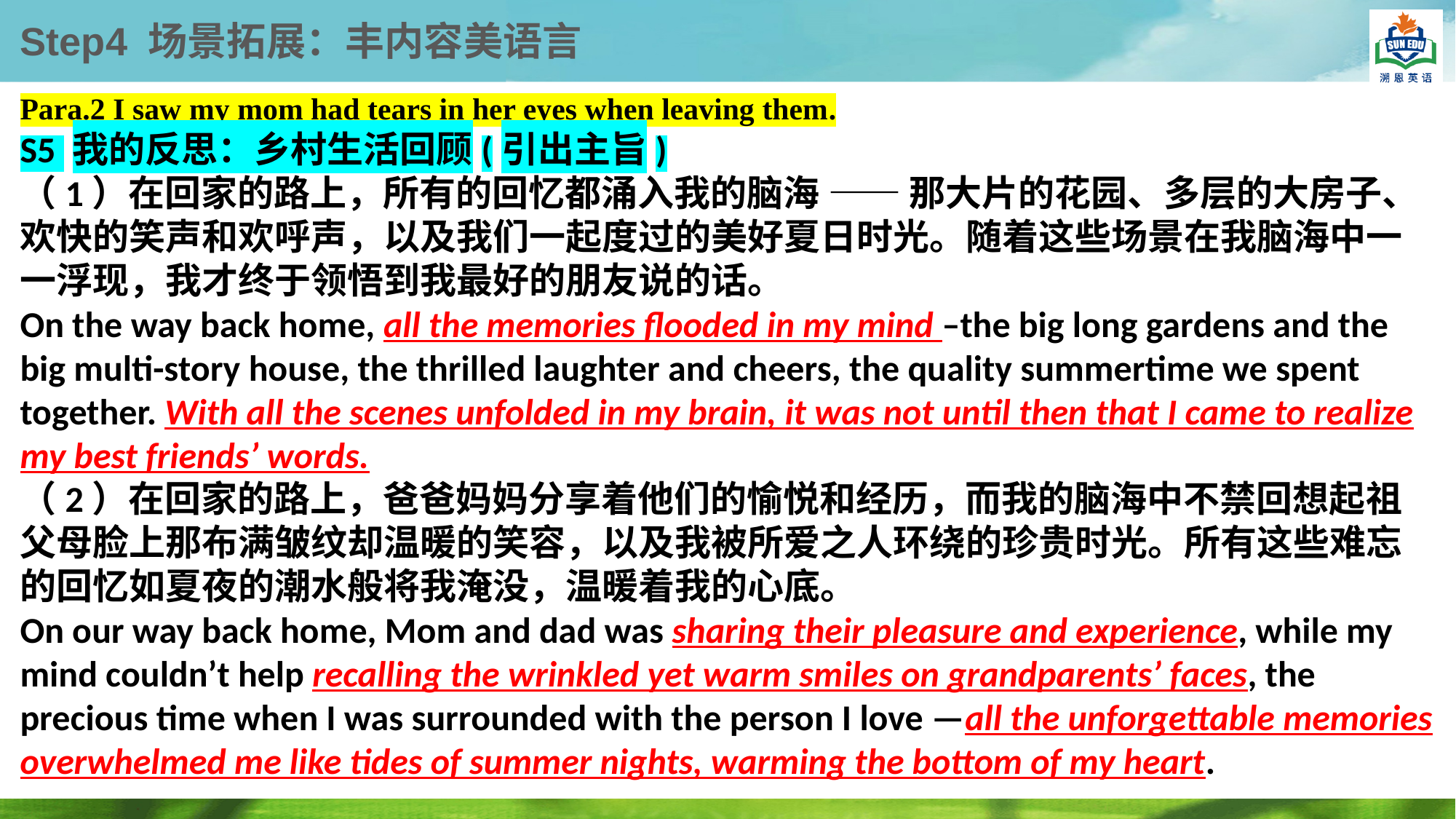

Step4 场景拓展：丰内容美语言
Para.2 I saw my mom had tears in her eyes when leaving them.
S5 我的反思：乡村生活回顾(引出主旨)
（1）在回家的路上，所有的回忆都涌入我的脑海 —— 那大片的花园、多层的大房子、欢快的笑声和欢呼声，以及我们一起度过的美好夏日时光。随着这些场景在我脑海中一一浮现，我才终于领悟到我最好的朋友说的话。
On the way back home, all the memories flooded in my mind –the big long gardens and the big multi-story house, the thrilled laughter and cheers, the quality summertime we spent together. With all the scenes unfolded in my brain, it was not until then that I came to realize my best friends’ words.
（2）在回家的路上，爸爸妈妈分享着他们的愉悦和经历，而我的脑海中不禁回想起祖父母脸上那布满皱纹却温暖的笑容，以及我被所爱之人环绕的珍贵时光。所有这些难忘的回忆如夏夜的潮水般将我淹没，温暖着我的心底。
On our way back home, Mom and dad was sharing their pleasure and experience, while my mind couldn’t help recalling the wrinkled yet warm smiles on grandparents’ faces, the precious time when I was surrounded with the person I love —all the unforgettable memories overwhelmed me like tides of summer nights, warming the bottom of my heart.